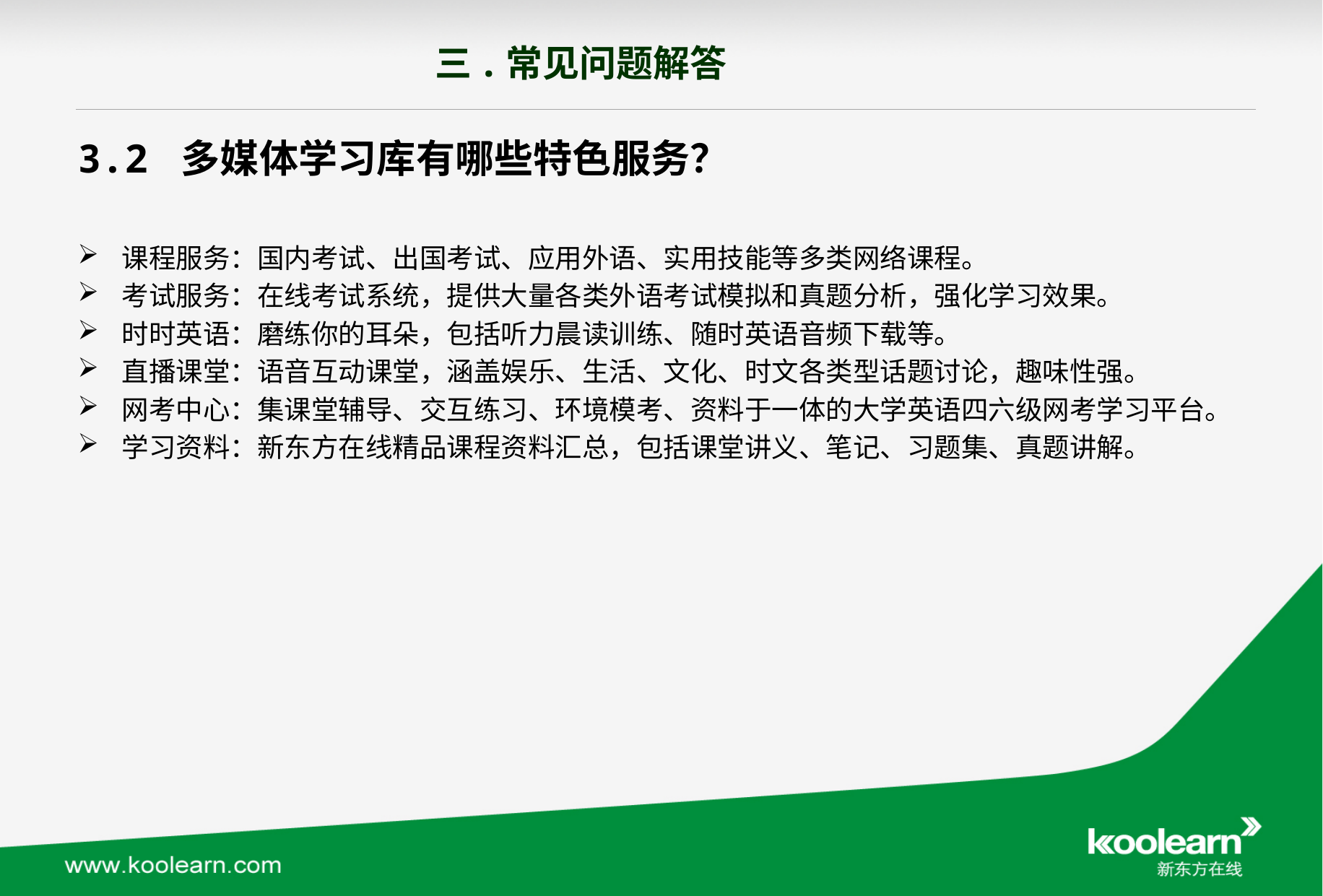

三.常见问题解答
3.2 多媒体学习库有哪些特色服务？

课程服务：国内考试、出国考试、应用外语、实用技能等多类网络课程。
考试服务：在线考试系统，提供大量各类外语考试模拟和真题分析，强化学习效果。
时时英语：磨练你的耳朵，包括听力晨读训练、随时英语音频下载等。
直播课堂：语音互动课堂，涵盖娱乐、生活、文化、时文各类型话题讨论，趣味性强。
网考中心：集课堂辅导、交互练习、环境模考、资料于一体的大学英语四六级网考学习平台。
学习资料：新东方在线精品课程资料汇总，包括课堂讲义、笔记、习题集、真题讲解。